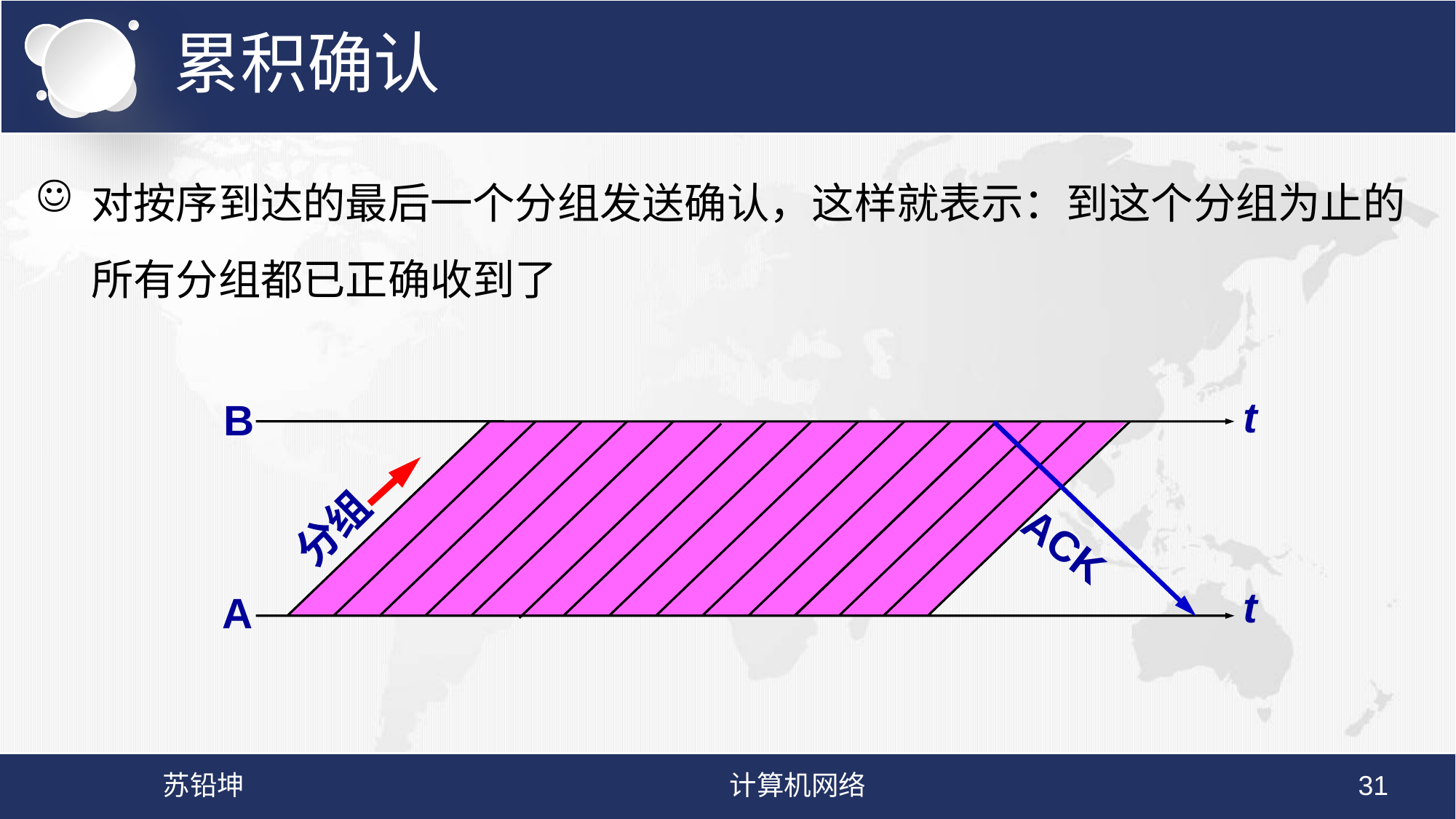

# 累积确认

对按序到达的最后一个分组发送确认，这样就表示：到这个分组为止的所有分组都已正确收到了
t
B

分组
ACK
t
A

苏铅坤
计算机网络
31